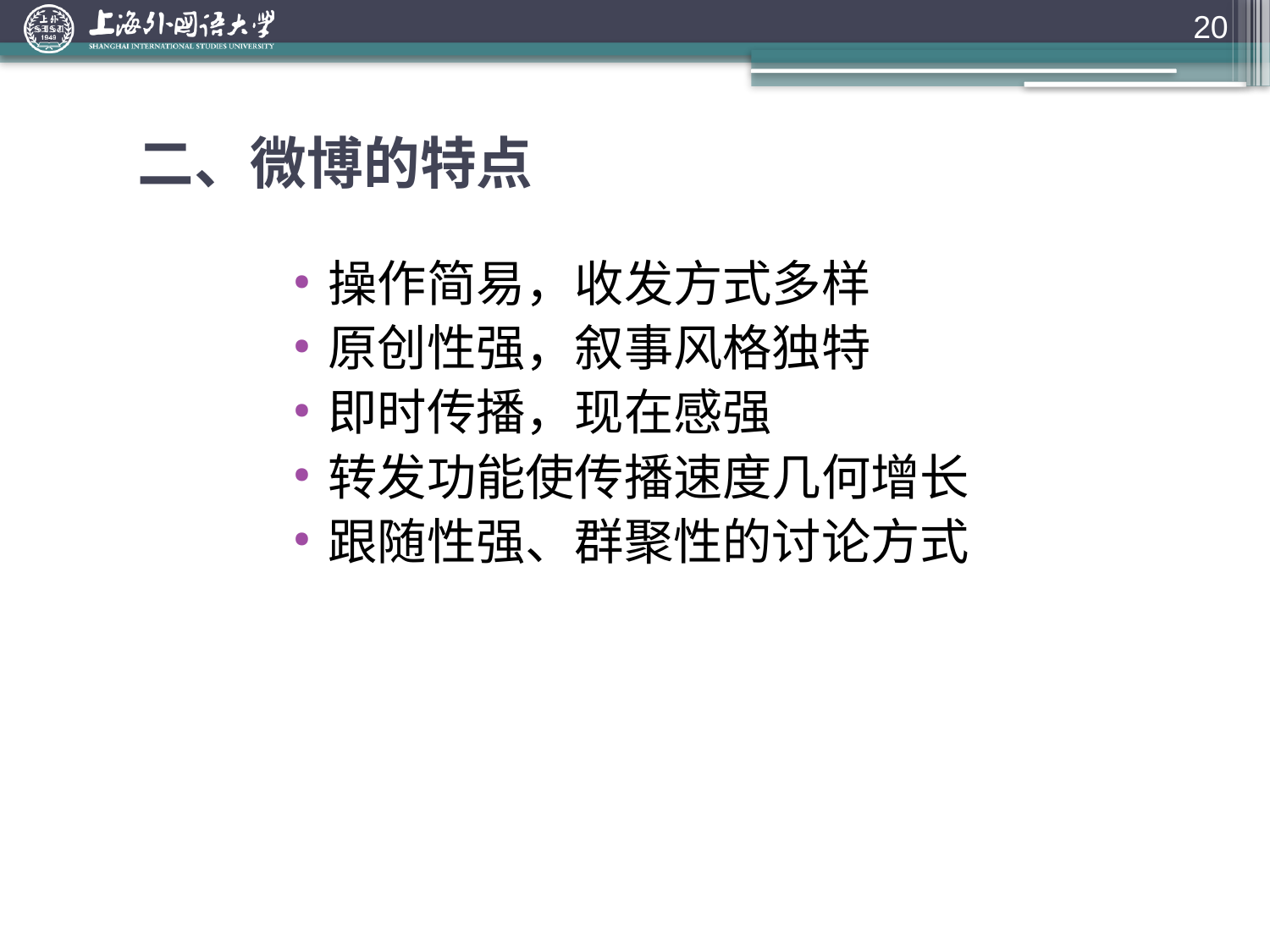

20
二、微博的特点
操作简易，收发方式多样
原创性强，叙事风格独特
即时传播，现在感强
转发功能使传播速度几何增长
跟随性强、群聚性的讨论方式